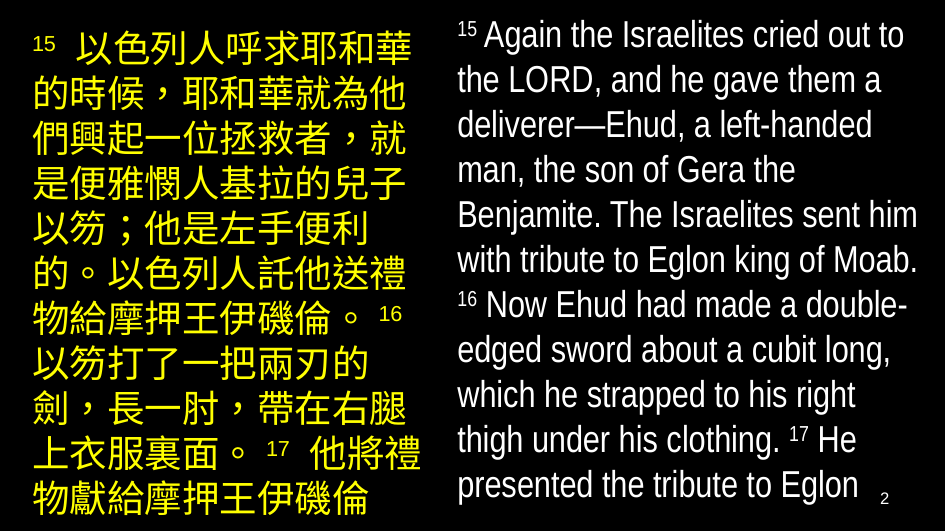

15 Again the Israelites cried out to the Lord, and he gave them a deliverer—Ehud, a left-handed man, the son of Gera the Benjamite. The Israelites sent him with tribute to Eglon king of Moab. 16 Now Ehud had made a double-edged sword about a cubit long, which he strapped to his right thigh under his clothing. 17 He presented the tribute to Eglon
15 以色列人呼求耶和華的時候，耶和華就為他們興起一位拯救者，就是便雅憫人基拉的兒子以笏；他是左手便利的。以色列人託他送禮物給摩押王伊磯倫。16 以笏打了一把兩刃的劍，長一肘，帶在右腿上衣服裏面。17 他將禮物獻給摩押王伊磯倫
2